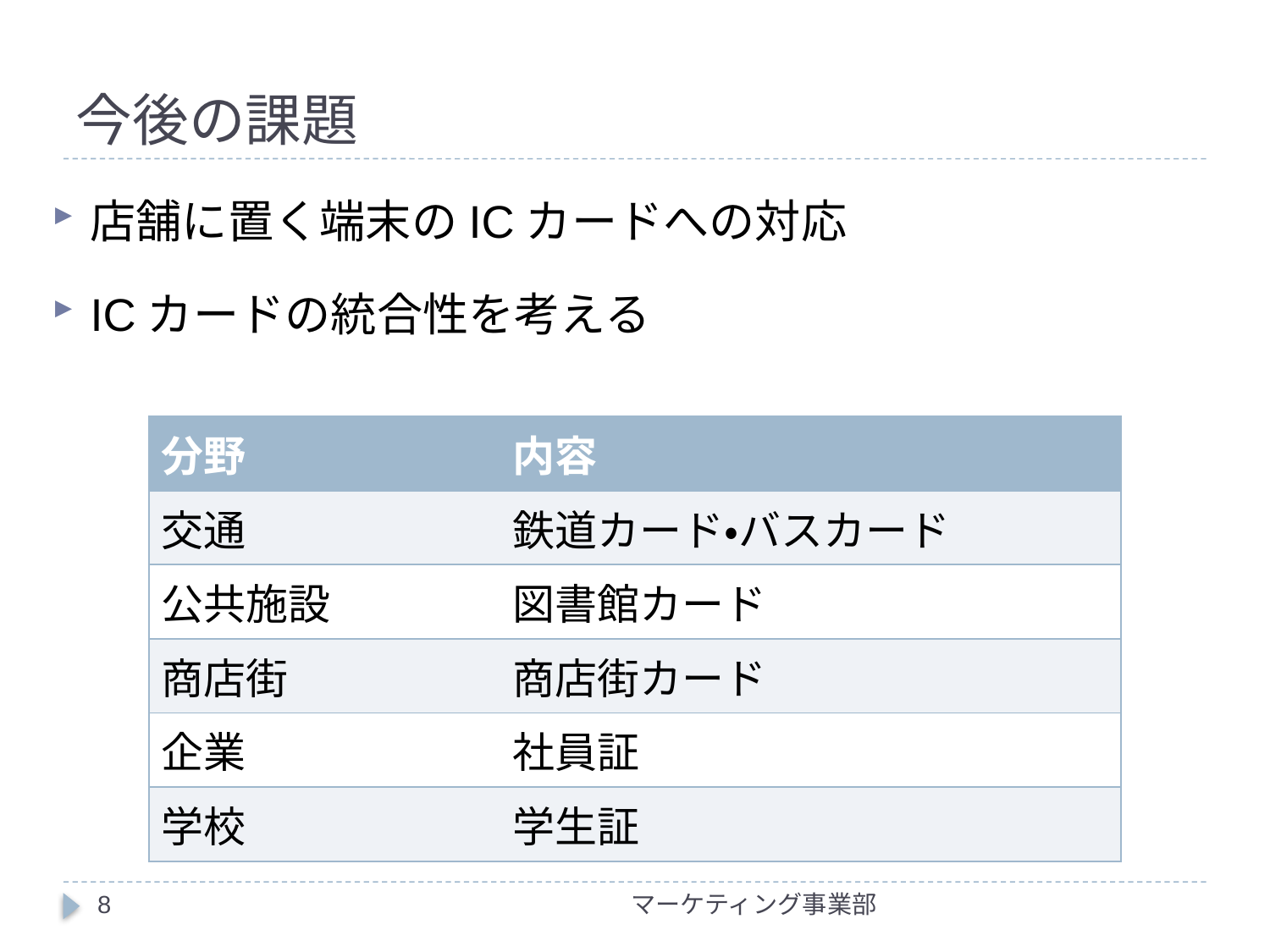

# 今後の課題
店舗に置く端末のICカードへの対応
ICカードの統合性を考える

| 分野 | 内容 |
| --- | --- |
| 交通 | 鉄道カード・バスカード |
| 公共施設 | 図書館カード |
| 商店街 | 商店街カード |
| 企業 | 社員証 |
| 学校 | 学生証 |
8
マーケティング事業部